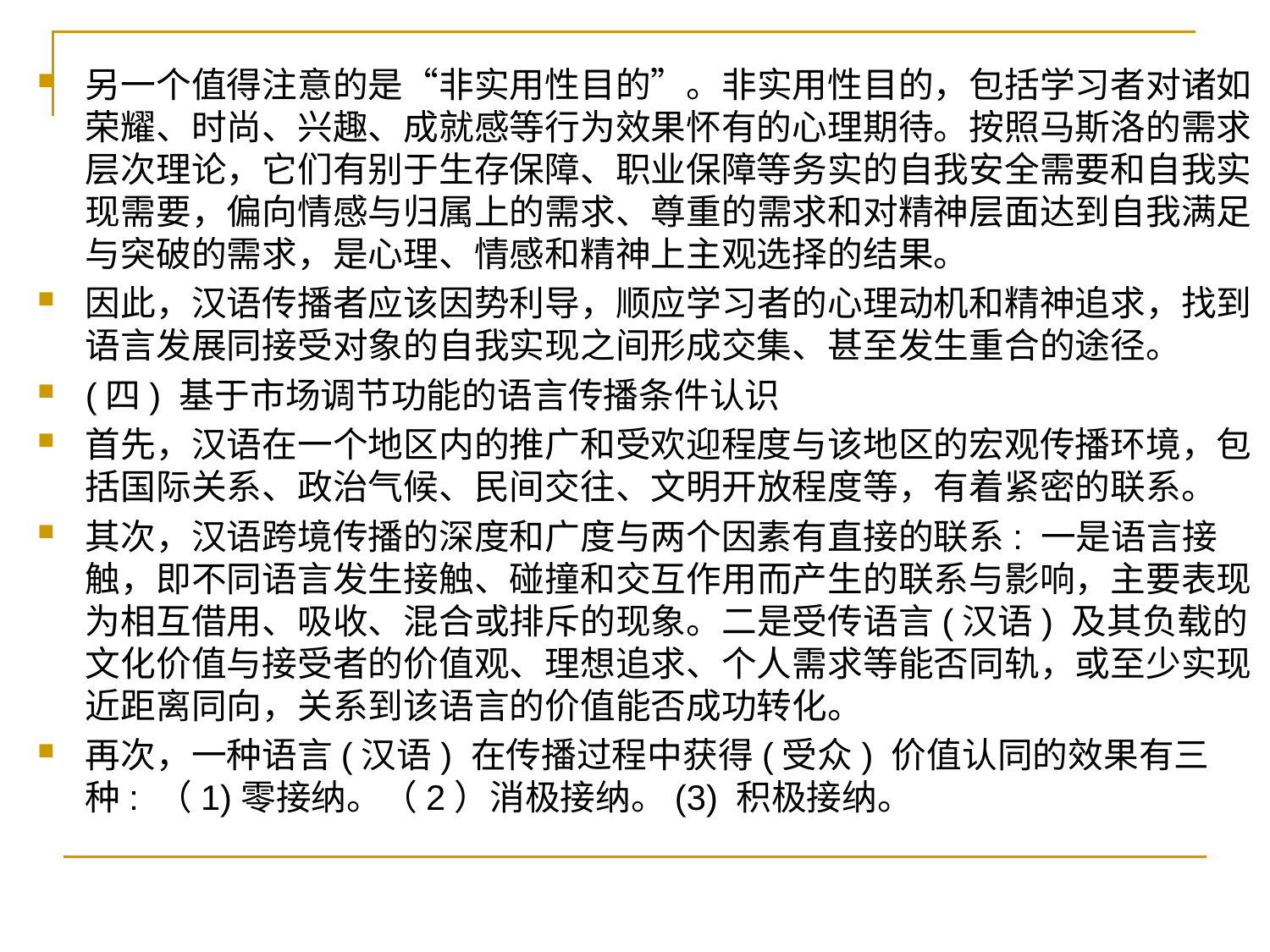

另一个值得注意的是“非实用性目的”。非实用性目的，包括学习者对诸如荣耀、时尚、兴趣、成就感等行为效果怀有的心理期待。按照马斯洛的需求层次理论，它们有别于生存保障、职业保障等务实的自我安全需要和自我实现需要，偏向情感与归属上的需求、尊重的需求和对精神层面达到自我满足与突破的需求，是心理、情感和精神上主观选择的结果。
因此，汉语传播者应该因势利导，顺应学习者的心理动机和精神追求，找到语言发展同接受对象的自我实现之间形成交集、甚至发生重合的途径。
(四) 基于市场调节功能的语言传播条件认识
首先，汉语在一个地区内的推广和受欢迎程度与该地区的宏观传播环境，包括国际关系、政治气候、民间交往、文明开放程度等，有着紧密的联系。
其次，汉语跨境传播的深度和广度与两个因素有直接的联系: 一是语言接触，即不同语言发生接触、碰撞和交互作用而产生的联系与影响，主要表现为相互借用、吸收、混合或排斥的现象。二是受传语言(汉语) 及其负载的文化价值与接受者的价值观、理想追求、个人需求等能否同轨，或至少实现近距离同向，关系到该语言的价值能否成功转化。
再次，一种语言(汉语) 在传播过程中获得(受众) 价值认同的效果有三种: （1)零接纳。（2）消极接纳。(3) 积极接纳。